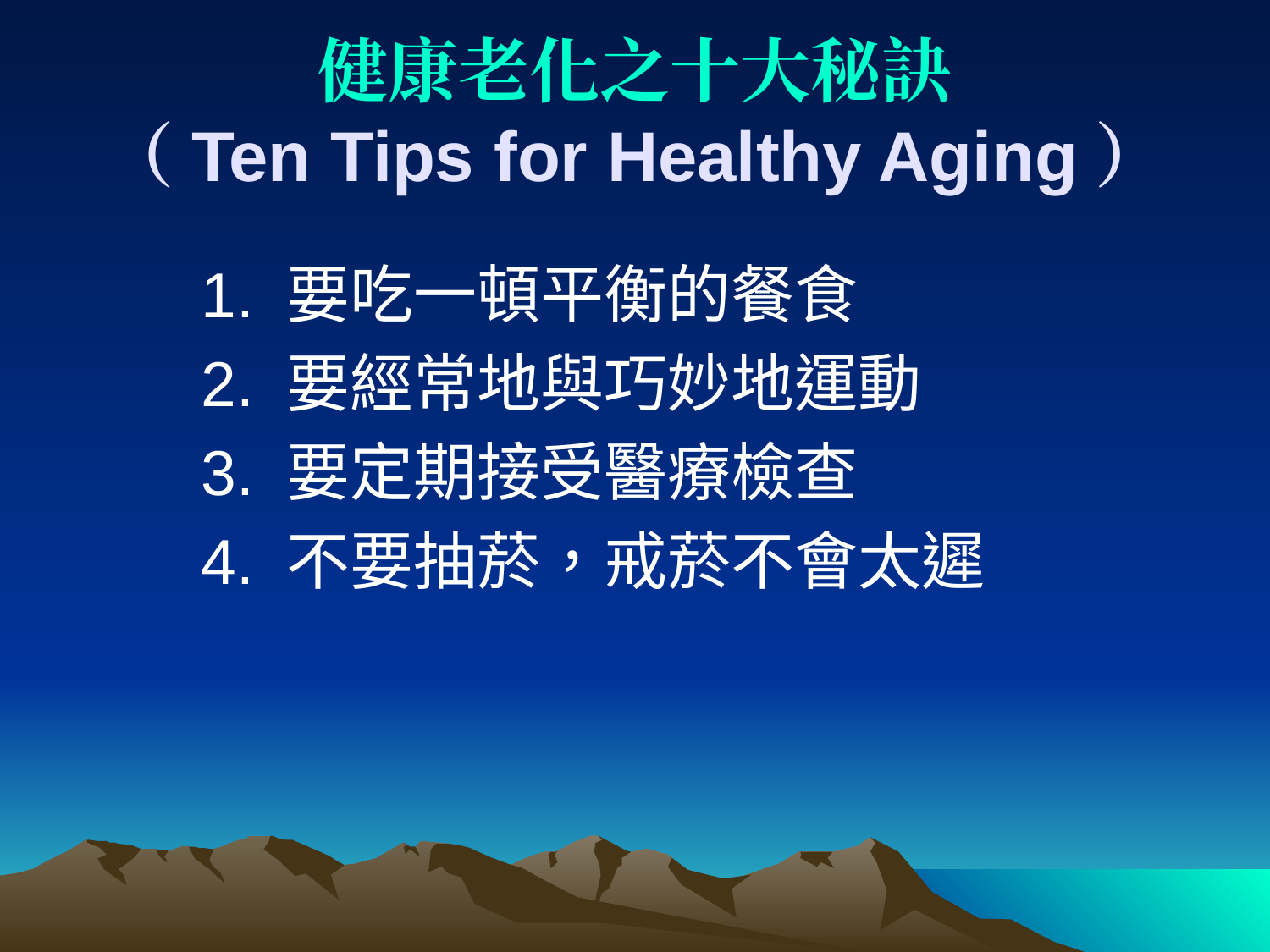

# 健康老化之十大秘訣 （Ten Tips for Healthy Aging）
1. 要吃一頓平衡的餐食
2. 要經常地與巧妙地運動
3. 要定期接受醫療檢查
4. 不要抽菸，戒菸不會太遲